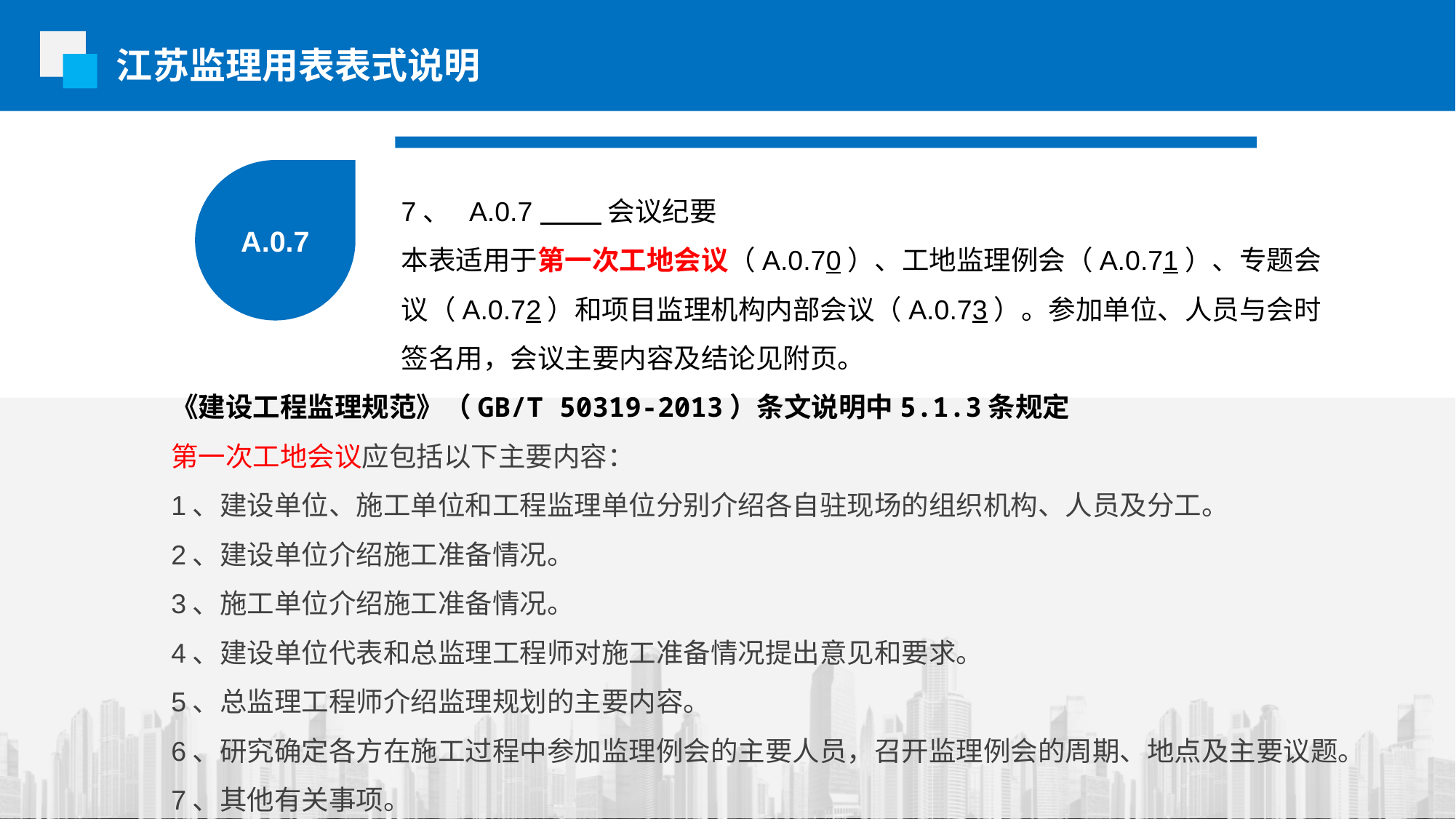

江苏监理用表表式说明

A.0.7
7、  A.0.7         会议纪要
本表适用于第一次工地会议（A.0.70）、工地监理例会（A.0.71）、专题会议（A.0.72）和项目监理机构内部会议（A.0.73）。参加单位、人员与会时签名用，会议主要内容及结论见附页。
《建设工程监理规范》（GB/T 50319-2013）条文说明中5.1.3条规定
第一次工地会议应包括以下主要内容：
1、建设单位、施工单位和工程监理单位分别介绍各自驻现场的组织机构、人员及分工。
2、建设单位介绍施工准备情况。
3、施工单位介绍施工准备情况。
4、建设单位代表和总监理工程师对施工准备情况提出意见和要求。
5、总监理工程师介绍监理规划的主要内容。
6、研究确定各方在施工过程中参加监理例会的主要人员，召开监理例会的周期、地点及主要议题。
7、其他有关事项。